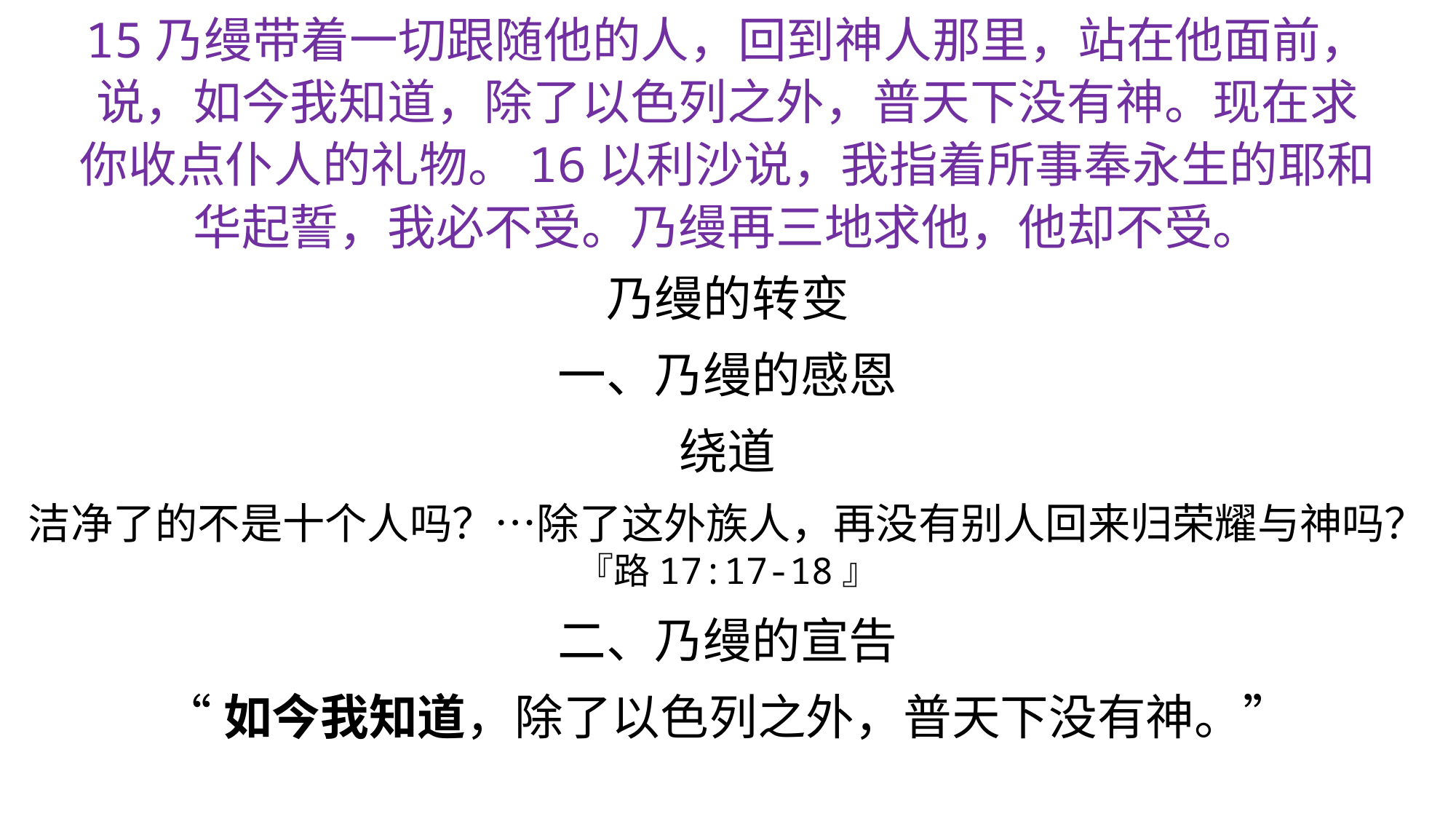

15乃缦带着一切跟随他的人，回到神人那里，站在他面前，说，如今我知道，除了以色列之外，普天下没有神。现在求你收点仆人的礼物。16以利沙说，我指着所事奉永生的耶和华起誓，我必不受。乃缦再三地求他，他却不受。
乃缦的转变
一、乃缦的感恩
绕道
洁净了的不是十个人吗？…除了这外族人，再没有别人回来归荣耀与神吗？『路17:17-18』
二、乃缦的宣告
“如今我知道，除了以色列之外，普天下没有神。”